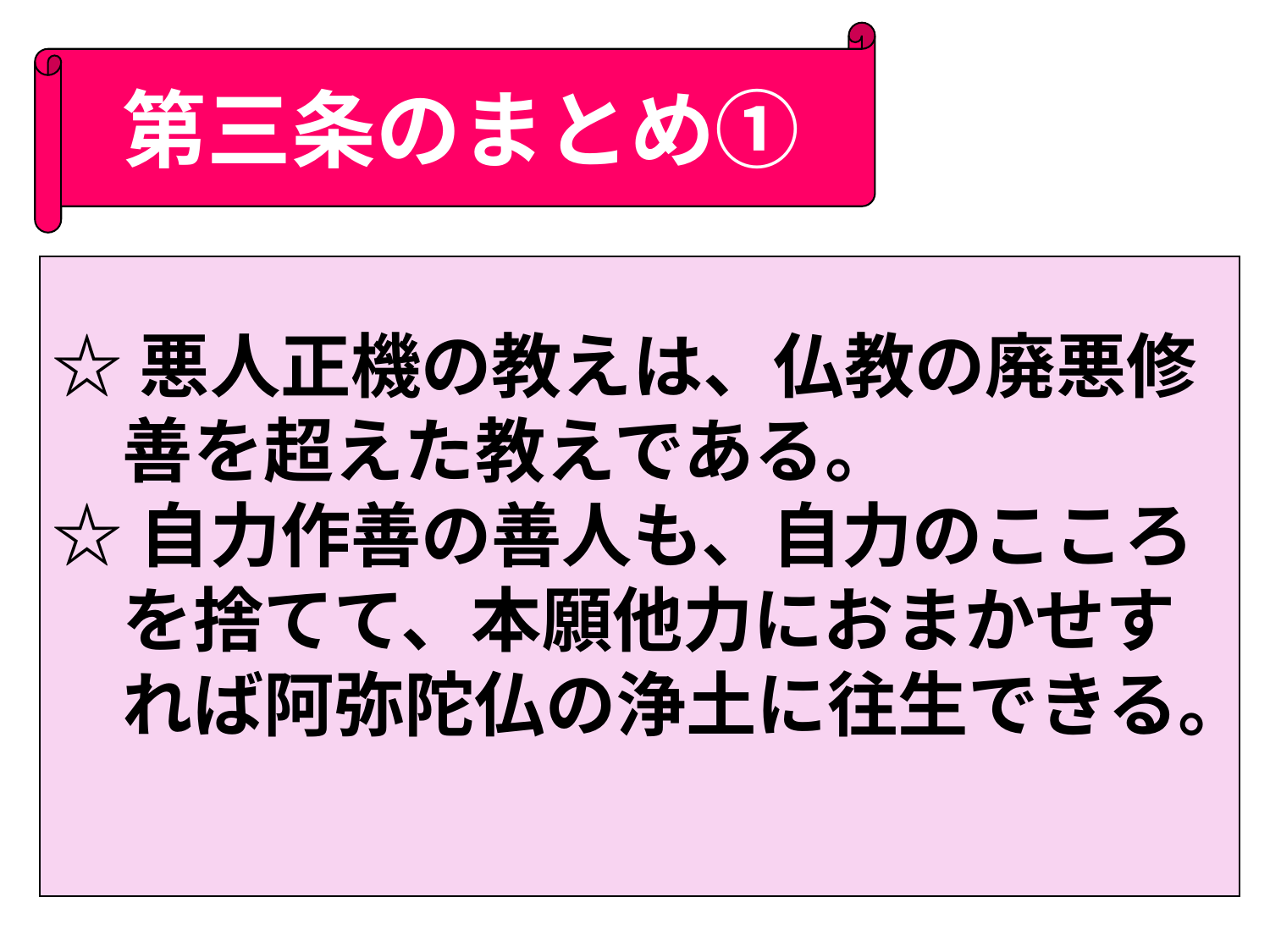

第三条のまとめ①
☆悪人正機の教えは、仏教の廃悪修
　善を超えた教えである。
☆自力作善の善人も、自力のこころ
　を捨てて、本願他力におまかせす
　れば阿弥陀仏の浄土に往生できる。